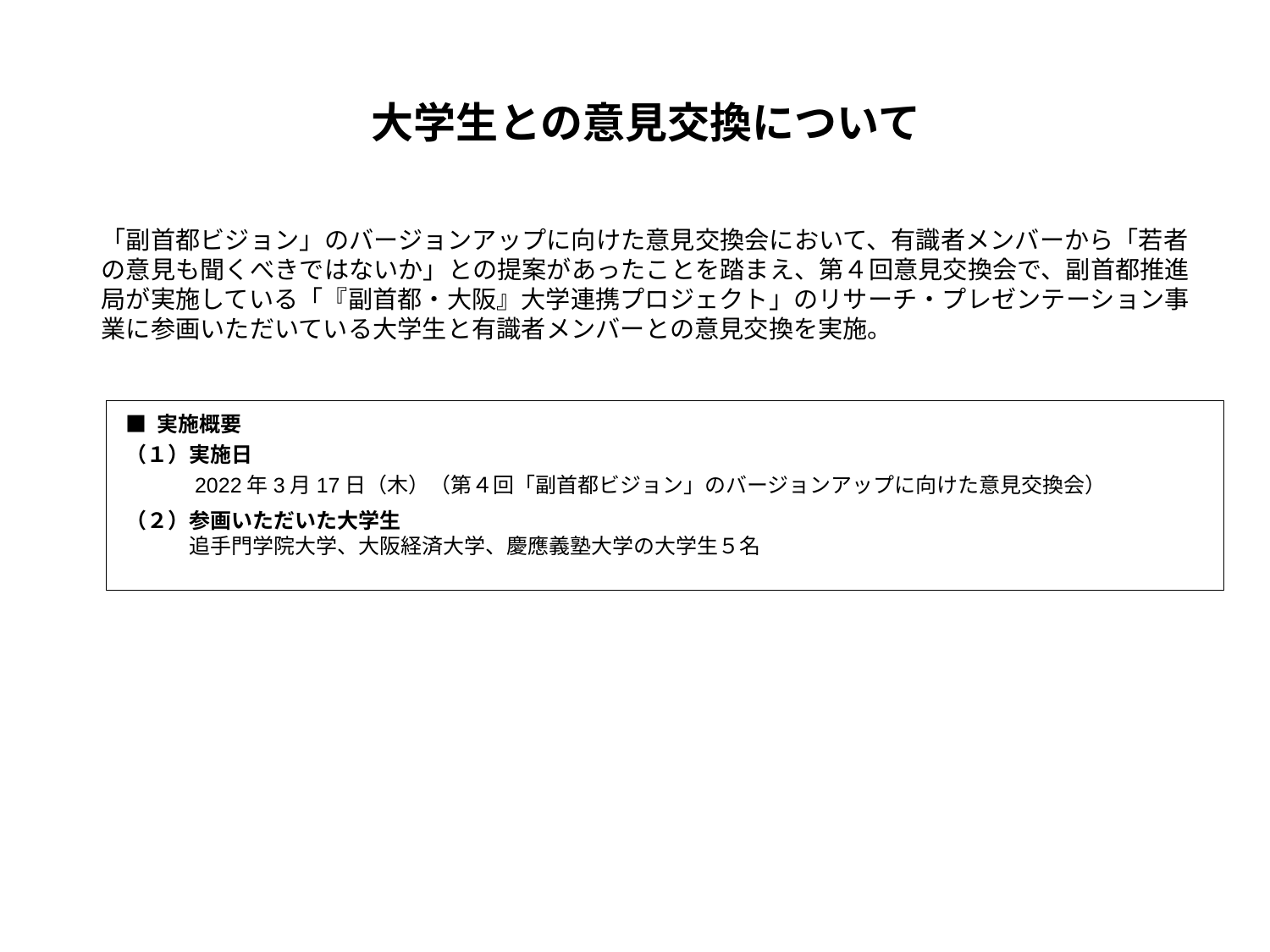

# 大学生との意見交換について
「副首都ビジョン」のバージョンアップに向けた意見交換会において、有識者メンバーから「若者の意見も聞くべきではないか」との提案があったことを踏まえ、第４回意見交換会で、副首都推進局が実施している「『副首都・大阪』大学連携プロジェクト」のリサーチ・プレゼンテーション事業に参画いただいている大学生と有識者メンバーとの意見交換を実施。
■ 実施概要
（１）実施日
　　　2022年3月17日（木）（第４回「副首都ビジョン」のバージョンアップに向けた意見交換会）
（２）参画いただいた大学生
　　　追手門学院大学、大阪経済大学、慶應義塾大学の大学生５名